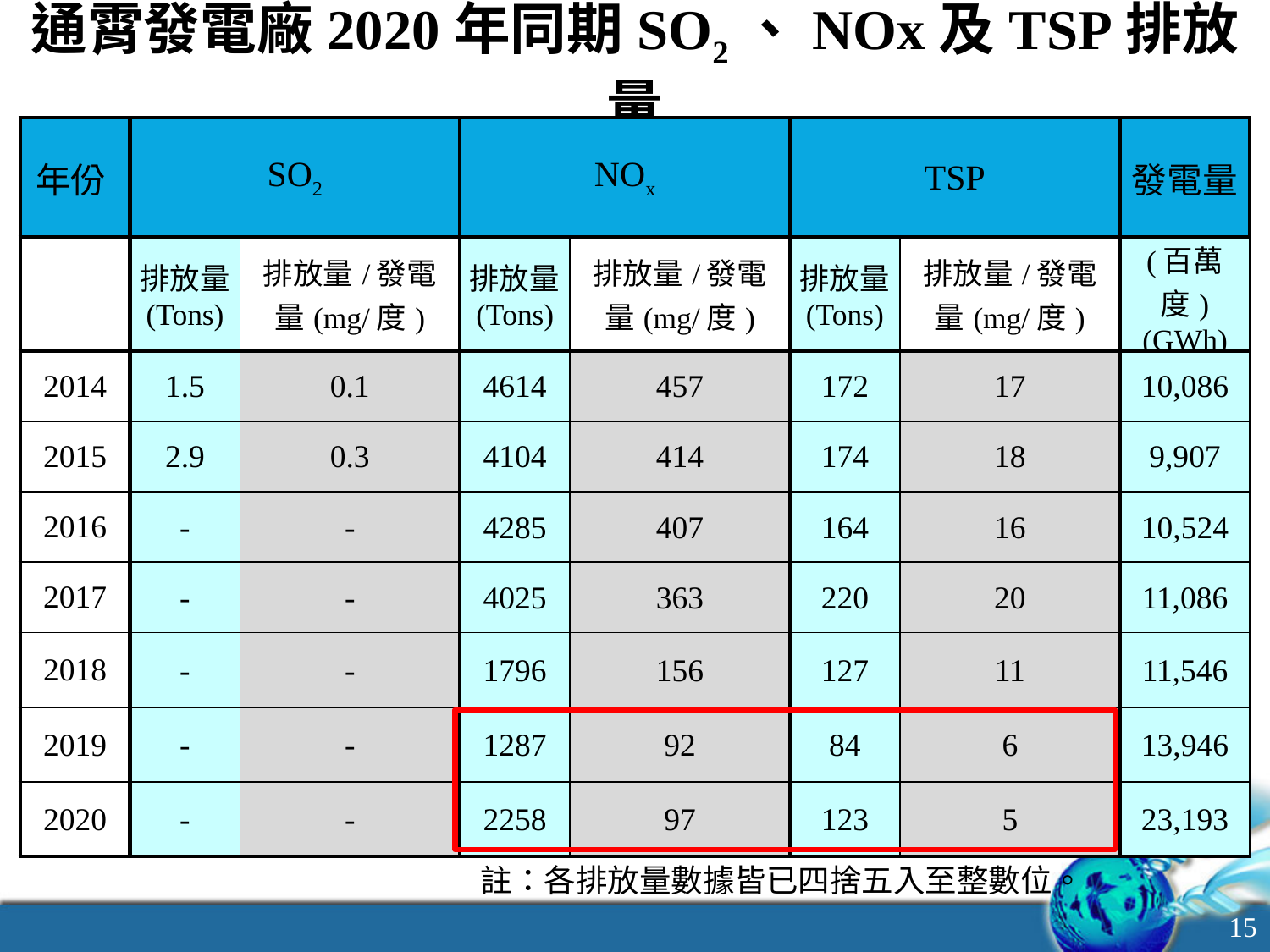

通霄發電廠2020年同期SO2、NOx及TSP排放量
| 年份 | SO2 |  | NOx |  | TSP |  | 發電量 |
| --- | --- | --- | --- | --- | --- | --- | --- |
|  | 排放量 (Tons) | 排放量/發電量(mg/度) | 排放量(Tons) | 排放量/發電量(mg/度) | 排放量(Tons) | 排放量/發電量(mg/度) | (百萬度) (GWh) |
| 2014 | 1.5 | 0.1 | 4614 | 457 | 172 | 17 | 10,086 |
| 2015 | 2.9 | 0.3 | 4104 | 414 | 174 | 18 | 9,907 |
| 2016 | - | - | 4285 | 407 | 164 | 16 | 10,524 |
| 2017 | - | - | 4025 | 363 | 220 | 20 | 11,086 |
| 2018 | - | - | 1796 | 156 | 127 | 11 | 11,546 |
| 2019 | - | - | 1287 | 92 | 84 | 6 | 13,946 |
| 2020 | - | - | 2258 | 97 | 123 | 5 | 23,193 |

註：各排放量數據皆已四捨五入至整數位。
15